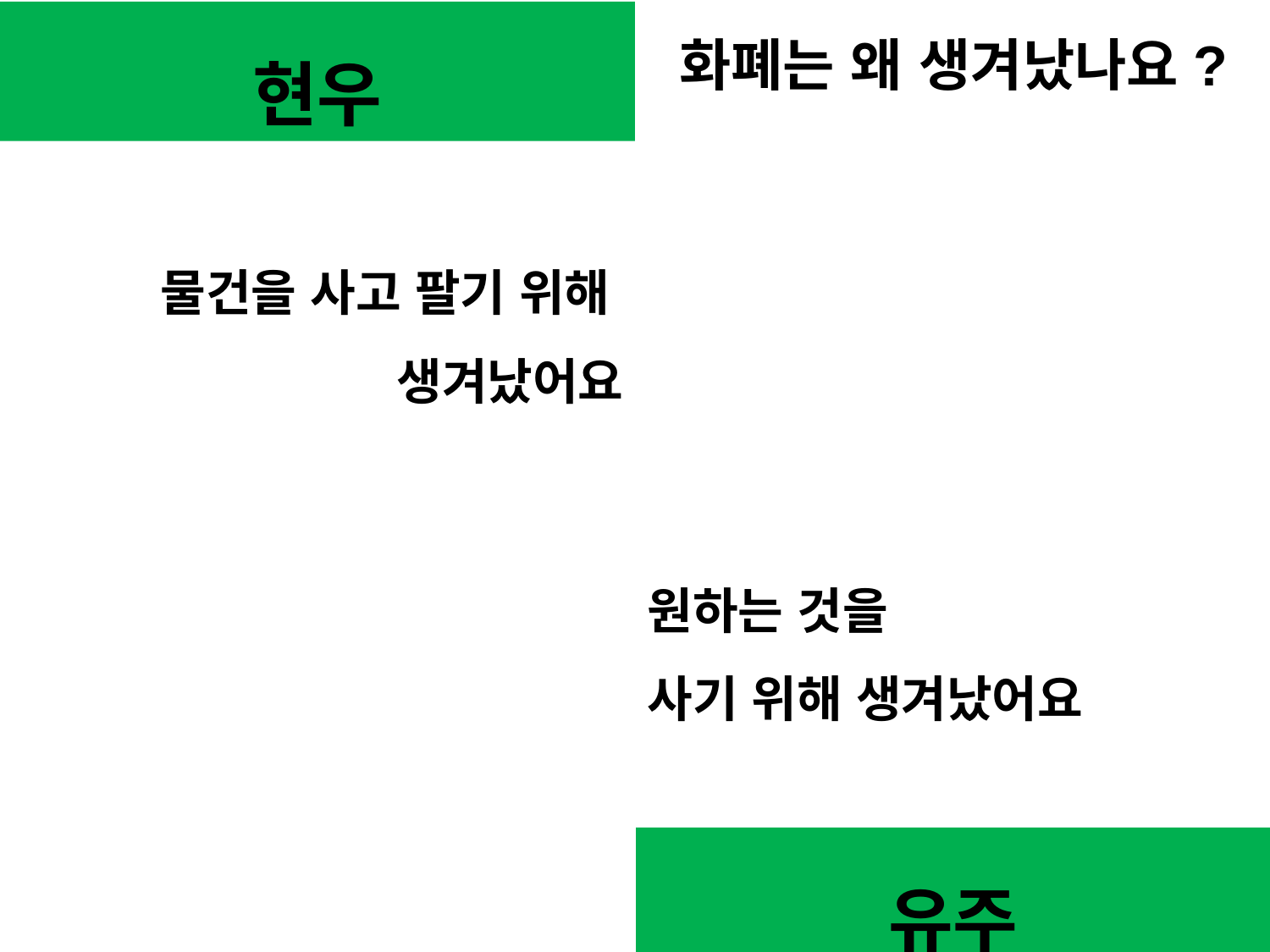

현우
화폐는 왜 생겨났나요?
물건을 사고 팔기 위해
생겨났어요
원하는 것을
사기 위해 생겨났어요
유주